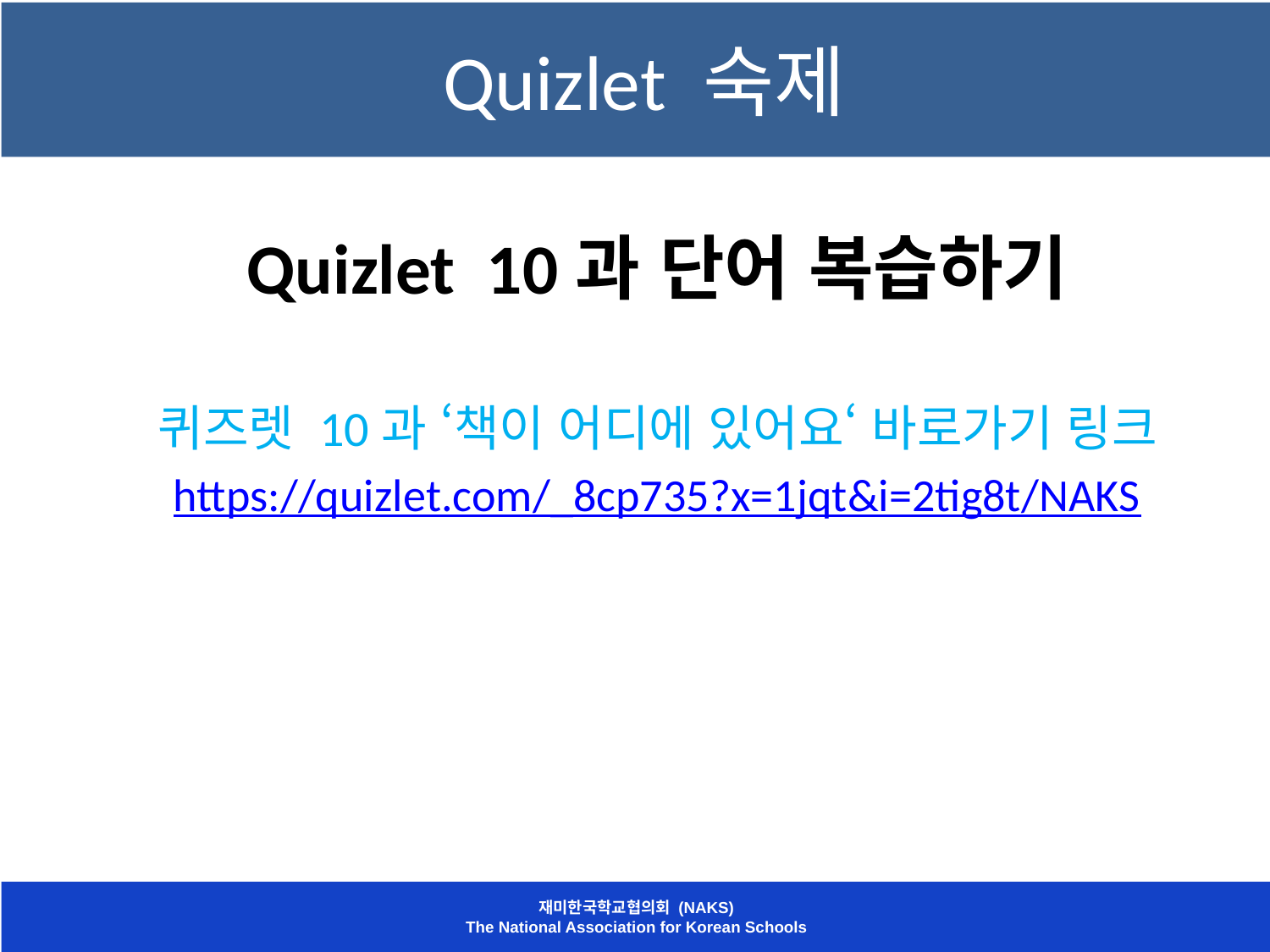

# Quizlet 숙제

Quizlet  10과 단어 복습하기

퀴즈렛 10과 ‘책이 어디에 있어요‘ 바로가기 링크
https://quizlet.com/_8cp735?x=1jqt&i=2tig8t/NAKS
재미한국학교협의회 (NAKS)
The National Association for Korean Schools